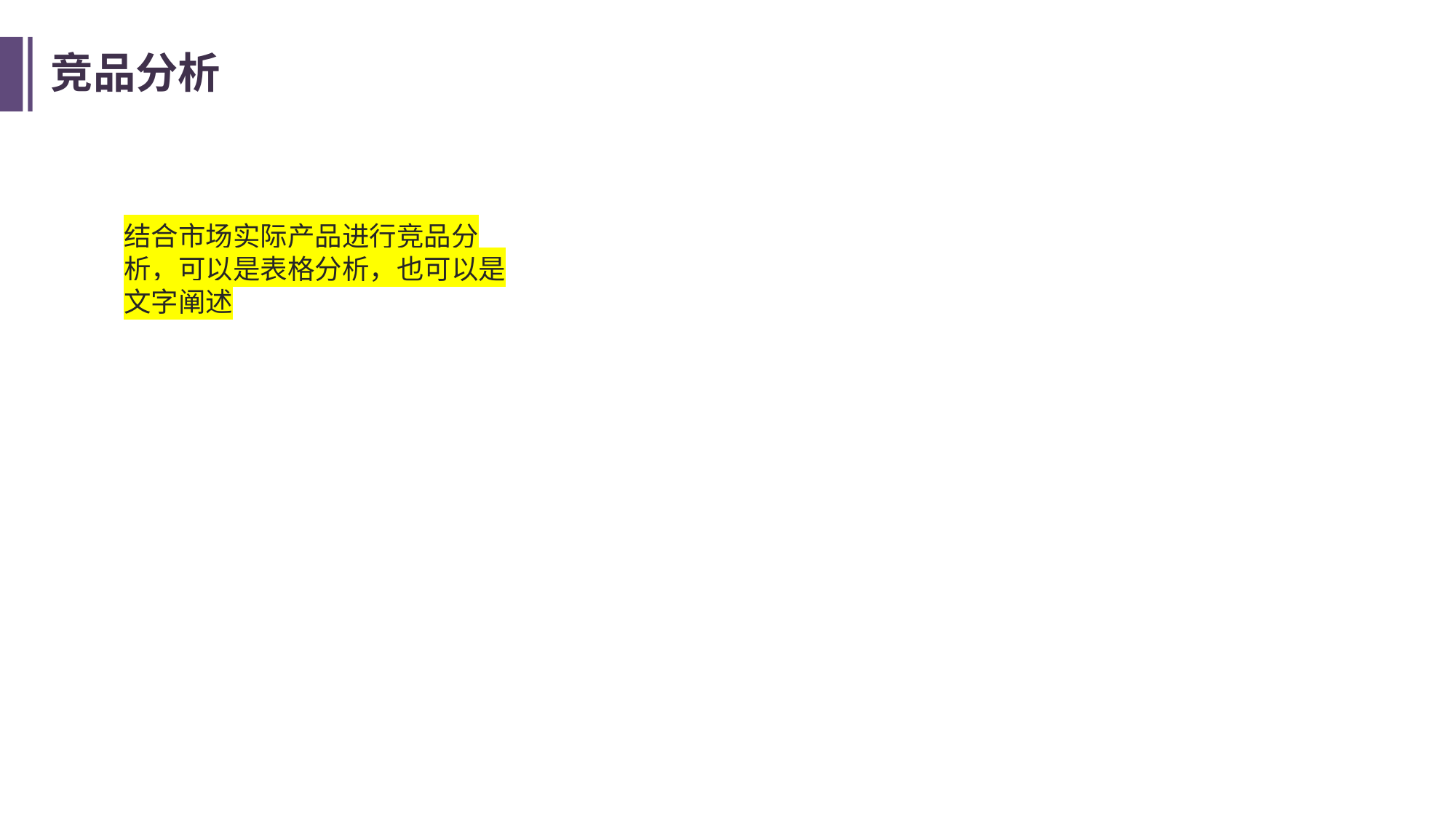

产品/服务介绍
竞品分析
结合市场实际产品进行竞品分析，可以是表格分析，也可以是文字阐述